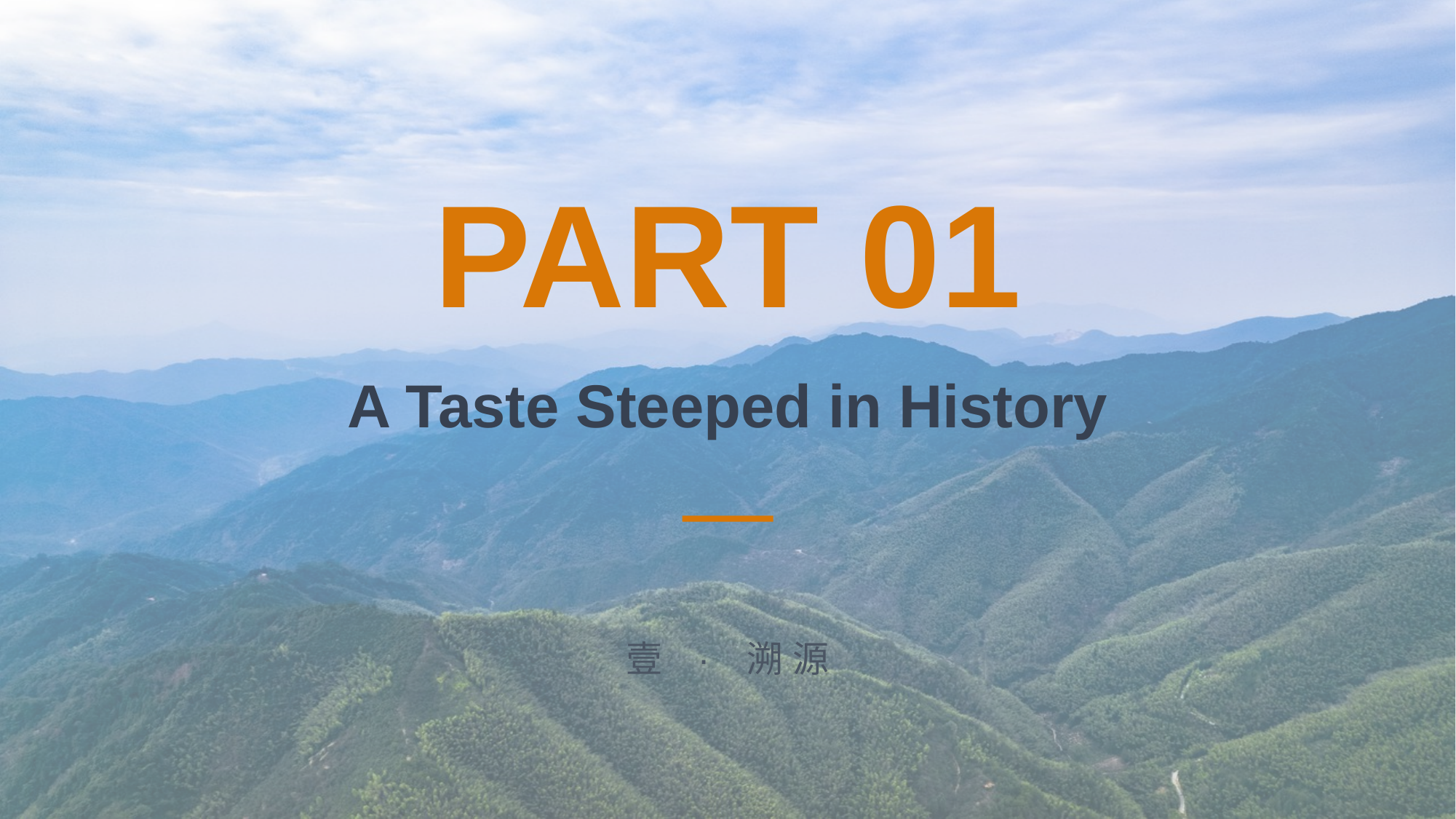

PART 01
A Taste Steeped in History

壹 · 溯源